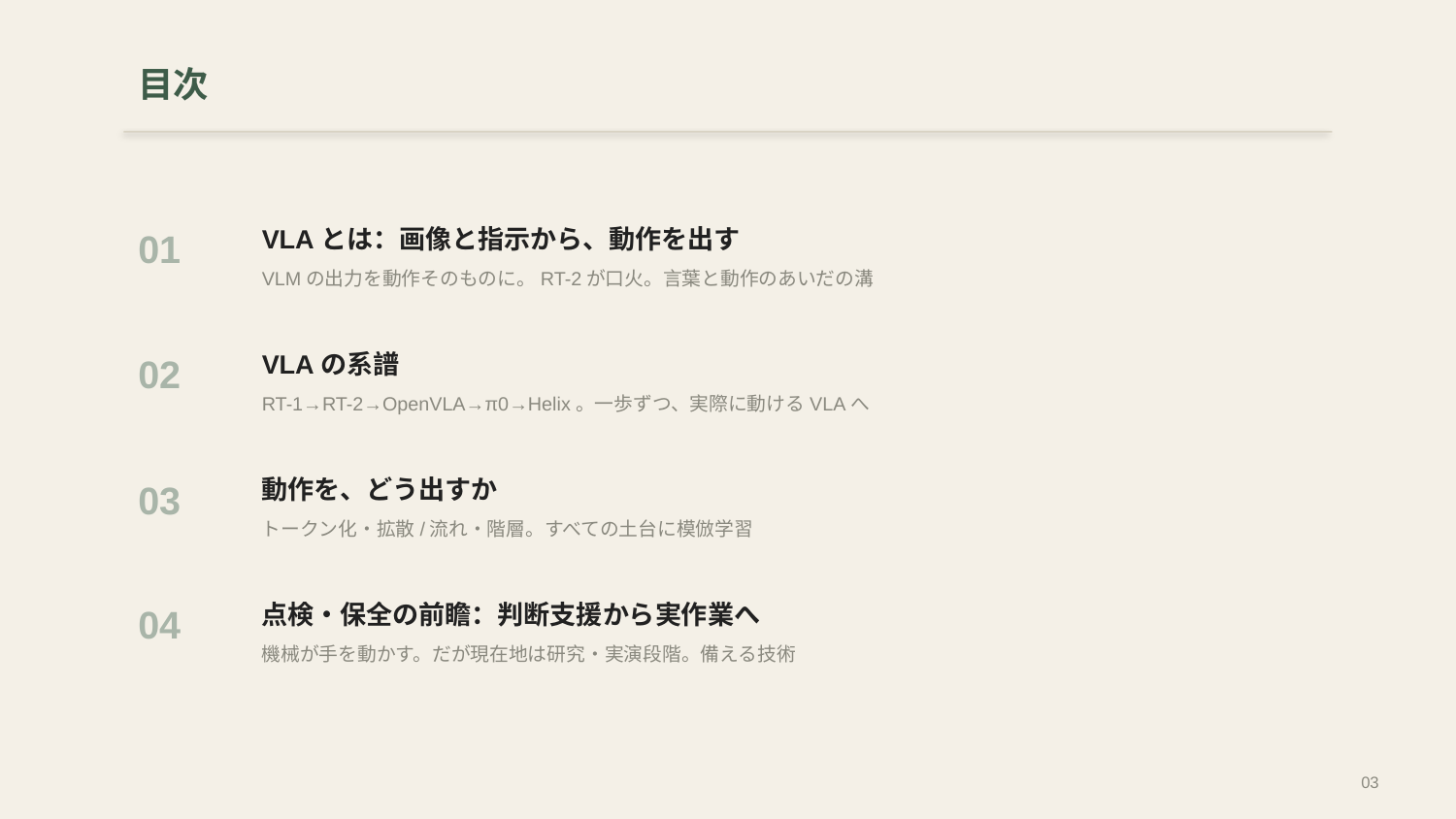

目次

VLAとは：画像と指示から、動作を出す
VLMの出力を動作そのものに。RT-2が口火。言葉と動作のあいだの溝
01
VLAの系譜
RT-1→RT-2→OpenVLA→π0→Helix。一歩ずつ、実際に動けるVLAへ
02
動作を、どう出すか
トークン化・拡散/流れ・階層。すべての土台に模倣学習
03
点検・保全の前瞻：判断支援から実作業へ
機械が手を動かす。だが現在地は研究・実演段階。備える技術
04
03